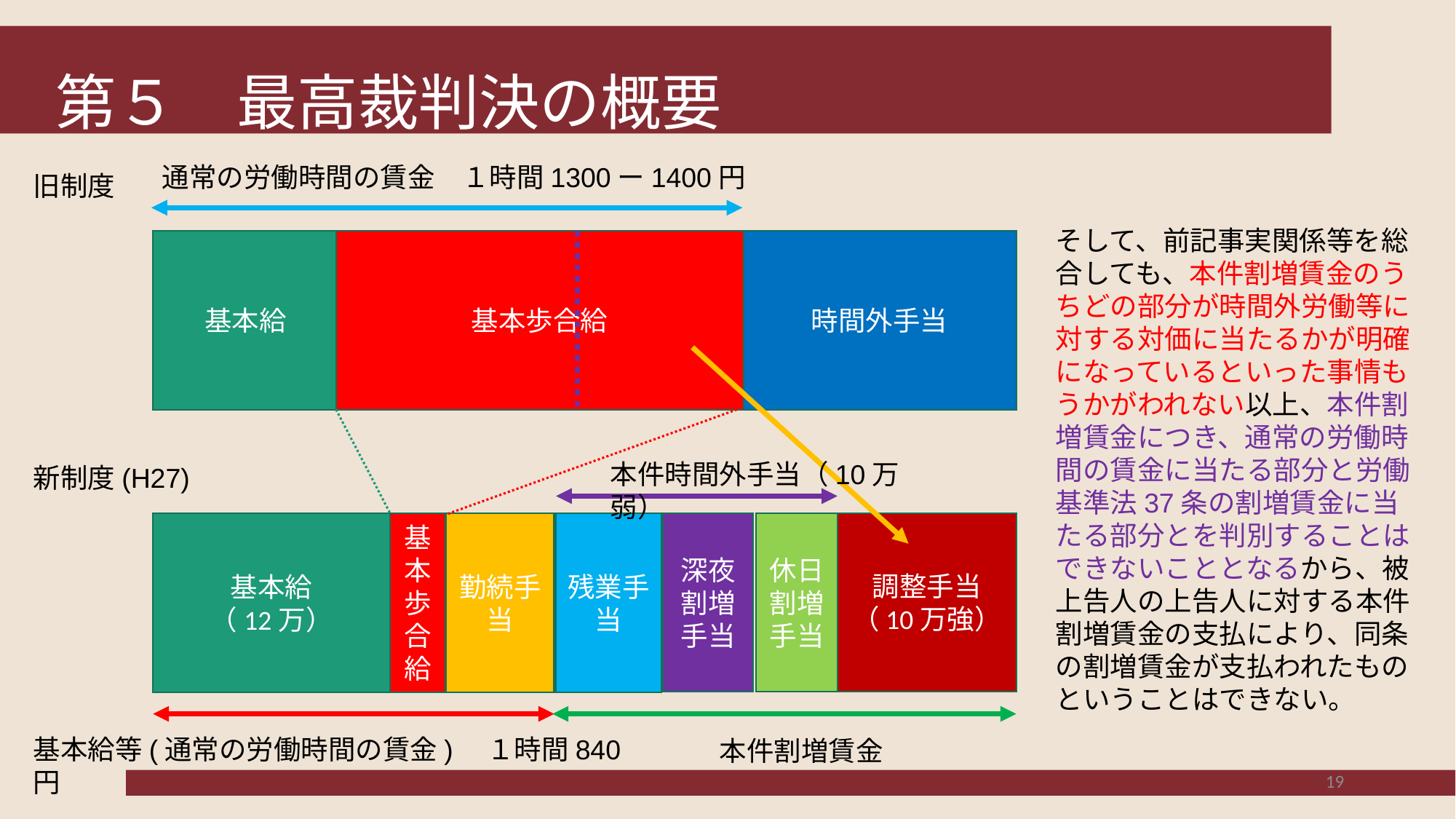

# 第５　最高裁判決の概要
通常の労働時間の賃金　１時間1300ー1400円
旧制度
そして、前記事実関係等を総合しても、本件割増賃金のうちどの部分が時間外労働等に対する対価に当たるかが明確になっているといった事情もうかがわれない以上、本件割増賃金につき、通常の労働時間の賃金に当たる部分と労働基準法37条の割増賃金に当たる部分とを判別することはできないこととなるから、被上告人の上告人に対する本件割増賃金の支払により、同条の割増賃金が支払われたものということはできない。
基本給
基本歩合給
時間外手当
本件時間外手当（10万弱）
新制度(H27)
深夜割増手当
休日割増手当
調整手当（10万強）
基本給
（12万）
基本歩合給
勤続手当
残業手当
基本給等(通常の労働時間の賃金)　１時間840円
本件割増賃金
19